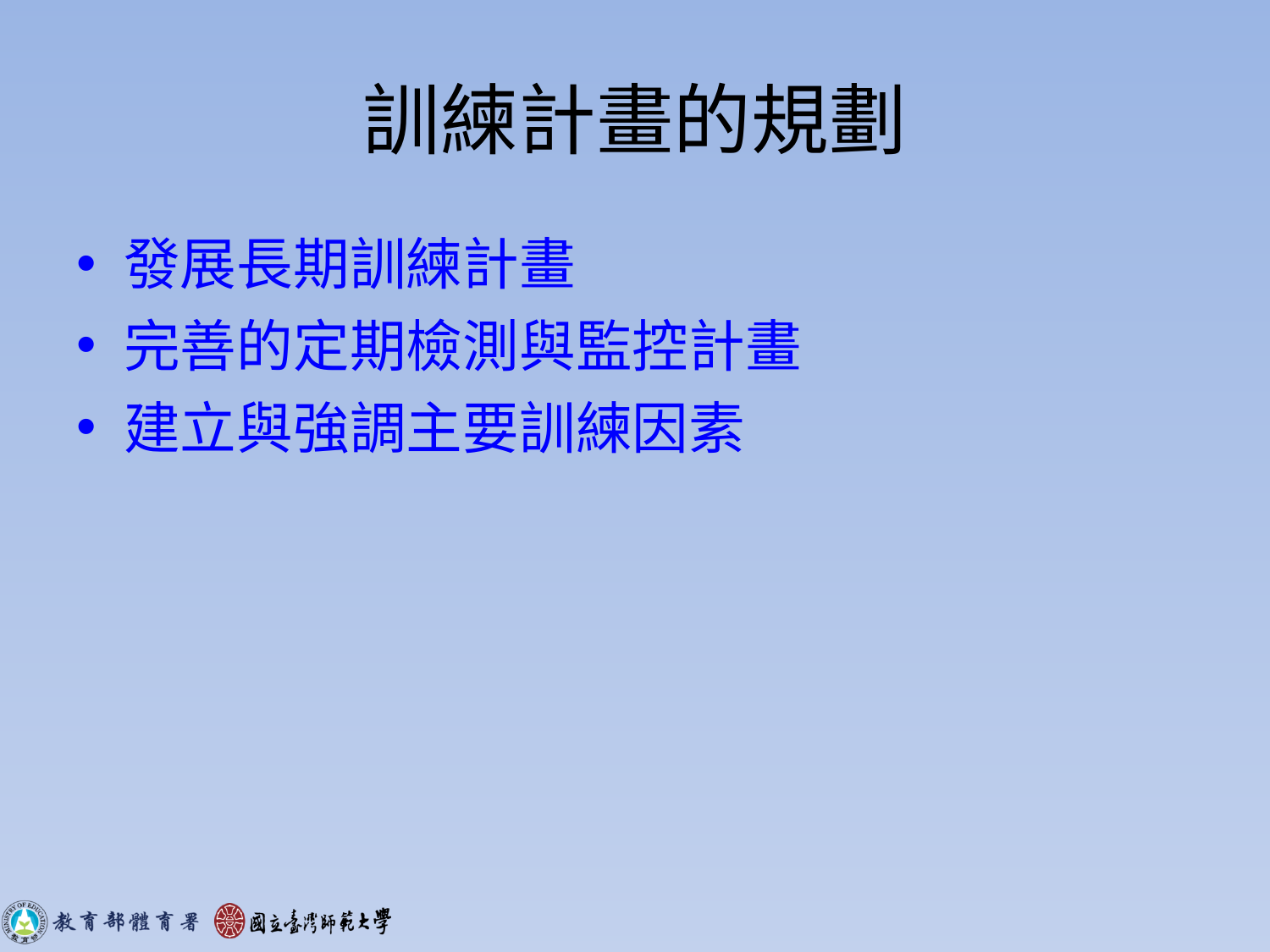

# 訓練計畫的規劃
發展長期訓練計畫
完善的定期檢測與監控計畫
建立與強調主要訓練因素